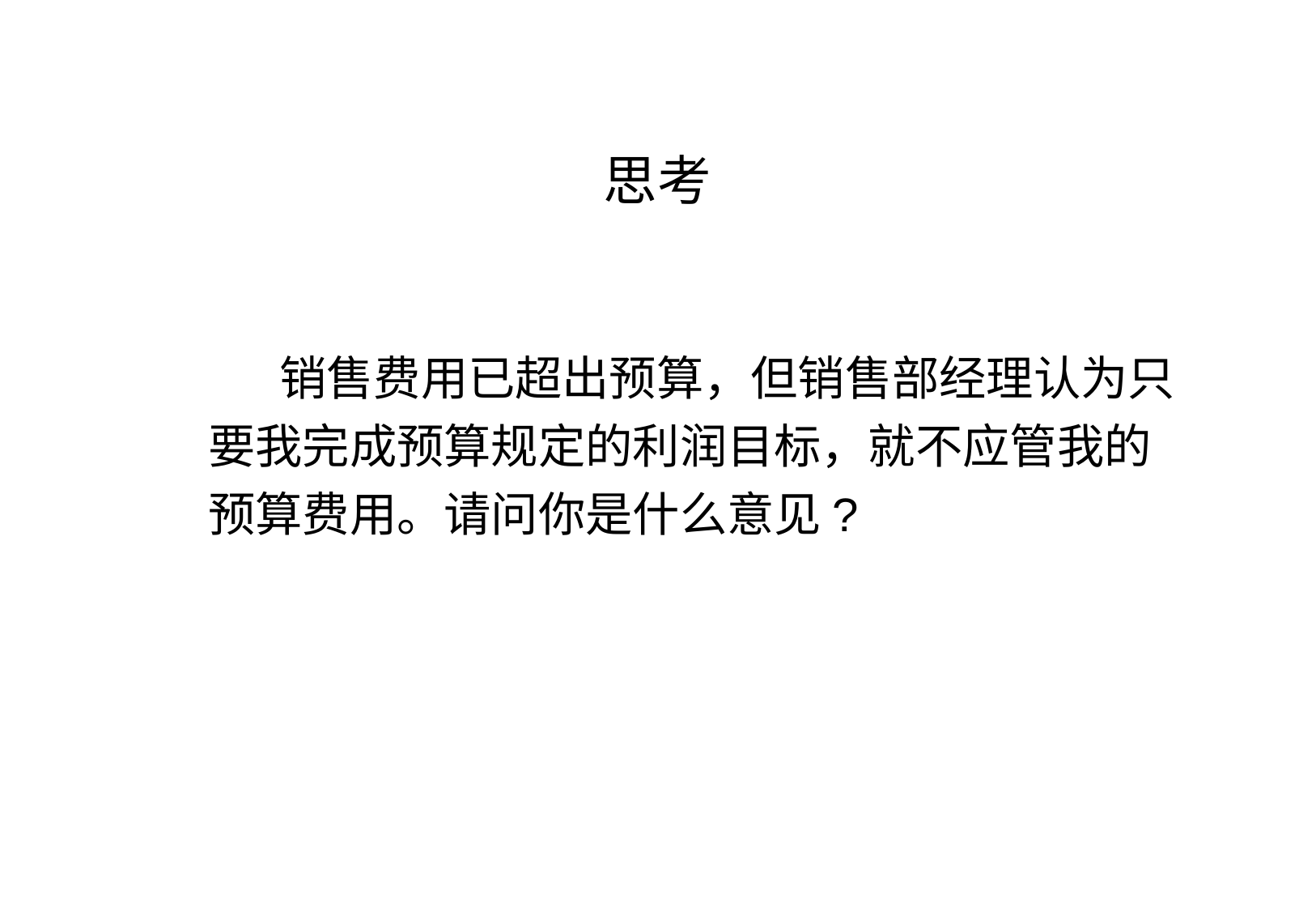

# 思考
          销售费用已超出预算，但销售部经理认为只要我完成预算规定的利润目标，就不应管我的预算费用。请问你是什么意见?